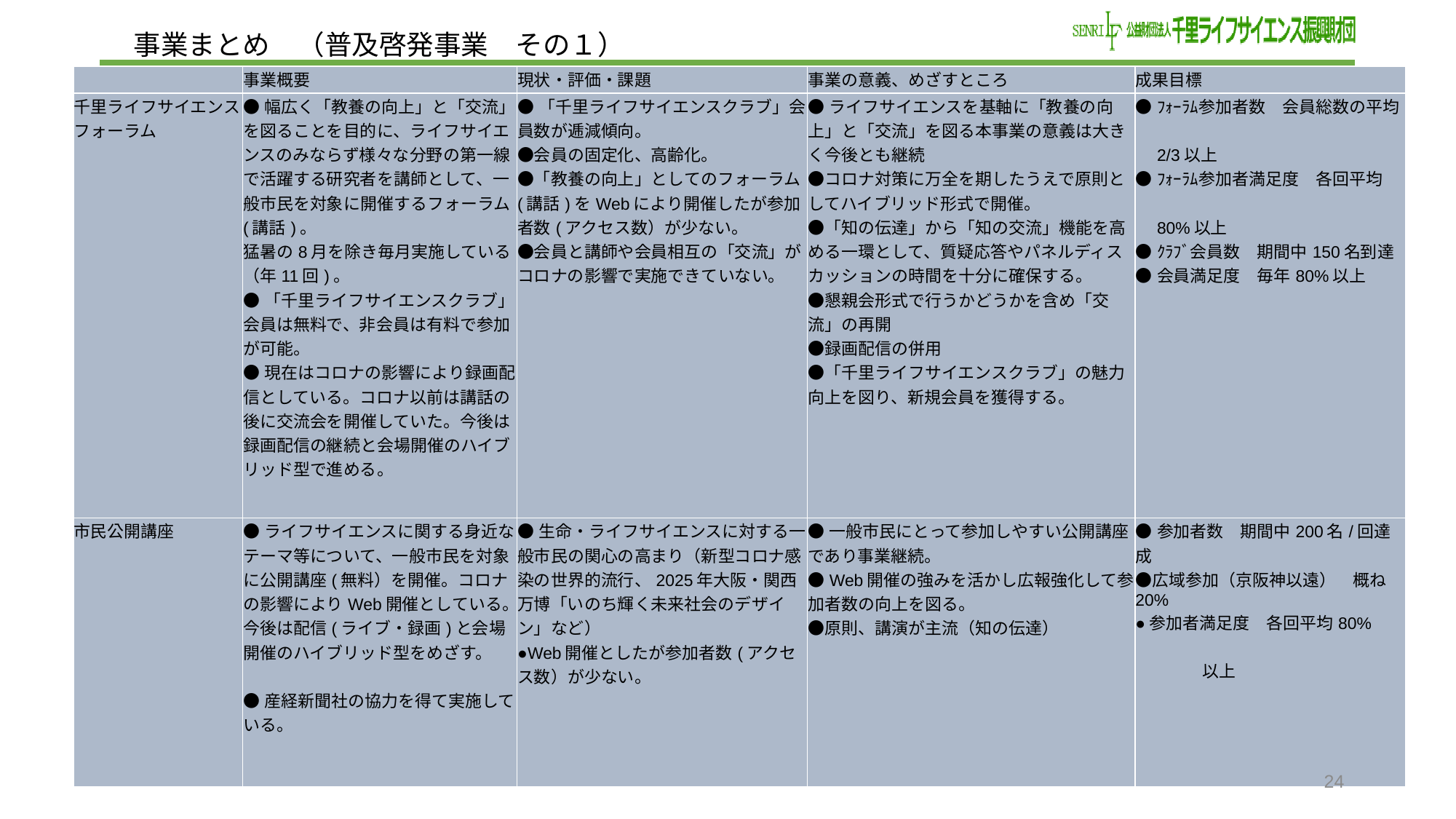

事業まとめ　（普及啓発事業　その１）
|  | 事業概要 | 現状・評価・課題 | 事業の意義、めざすところ | 成果目標 |
| --- | --- | --- | --- | --- |
| 千里ライフサイエンスフォーラム | ●幅広く「教養の向上」と「交流」を図ることを目的に、ライフサイエンスのみならず様々な分野の第一線で活躍する研究者を講師として、一般市民を対象に開催するフォーラム(講話)。 猛暑の8月を除き毎月実施している（年11回)。 ●「千里ライフサイエンスクラブ」会員は無料で、非会員は有料で参加が可能。 ●現在はコロナの影響により録画配信としている。コロナ以前は講話の後に交流会を開催していた。今後は録画配信の継続と会場開催のハイブリッド型で進める。 | ●「千里ライフサイエンスクラブ」会員数が逓減傾向。 ●会員の固定化、高齢化。 ●「教養の向上」としてのフォーラム(講話)をWebにより開催したが参加者数(アクセス数）が少ない。 ●会員と講師や会員相互の「交流」がコロナの影響で実施できていない。 | ●ライフサイエンスを基軸に「教養の向上」と「交流」を図る本事業の意義は大きく今後とも継続 ●コロナ対策に万全を期したうえで原則としてハイブリッド形式で開催。 ●「知の伝達」から「知の交流」機能を高める一環として、質疑応答やパネルディスカッションの時間を十分に確保する。 ●懇親会形式で行うかどうかを含め「交流」の再開 ●録画配信の併用 ●「千里ライフサイエンスクラブ」の魅力向上を図り、新規会員を獲得する。 | ●ﾌｫｰﾗﾑ参加者数　会員総数の平均　 　2/3以上 ●ﾌｫｰﾗﾑ参加者満足度　各回平均 　　　　　　　　　　　　　　　　　80%以上 ●ｸﾗﾌﾞ会員数　期間中150名到達 ●会員満足度　毎年80%以上 |
| 市民公開講座 | ●ライフサイエンスに関する身近なテーマ等について、一般市民を対象に公開講座(無料）を開催。コロナの影響によりWeb開催としている。 今後は配信(ライブ・録画)と会場開催のハイブリッド型をめざす。 ●産経新聞社の協力を得て実施している。 | ●生命・ライフサイエンスに対する一般市民の関心の高まり（新型コロナ感染の世界的流行、2025年大阪・関西万博「いのち輝く未来社会のデザイン」など） ●Web開催としたが参加者数(アクセス数）が少ない。 | ●一般市民にとって参加しやすい公開講座であり事業継続。 ●Web開催の強みを活かし広報強化して参加者数の向上を図る。 ●原則、講演が主流（知の伝達） | ●参加者数　期間中200名/回達成 ●広域参加（京阪神以遠）　概ね20% ●参加者満足度　各回平均80% 　　　　　　　　　　　　　　　　　　　　以上 |
24